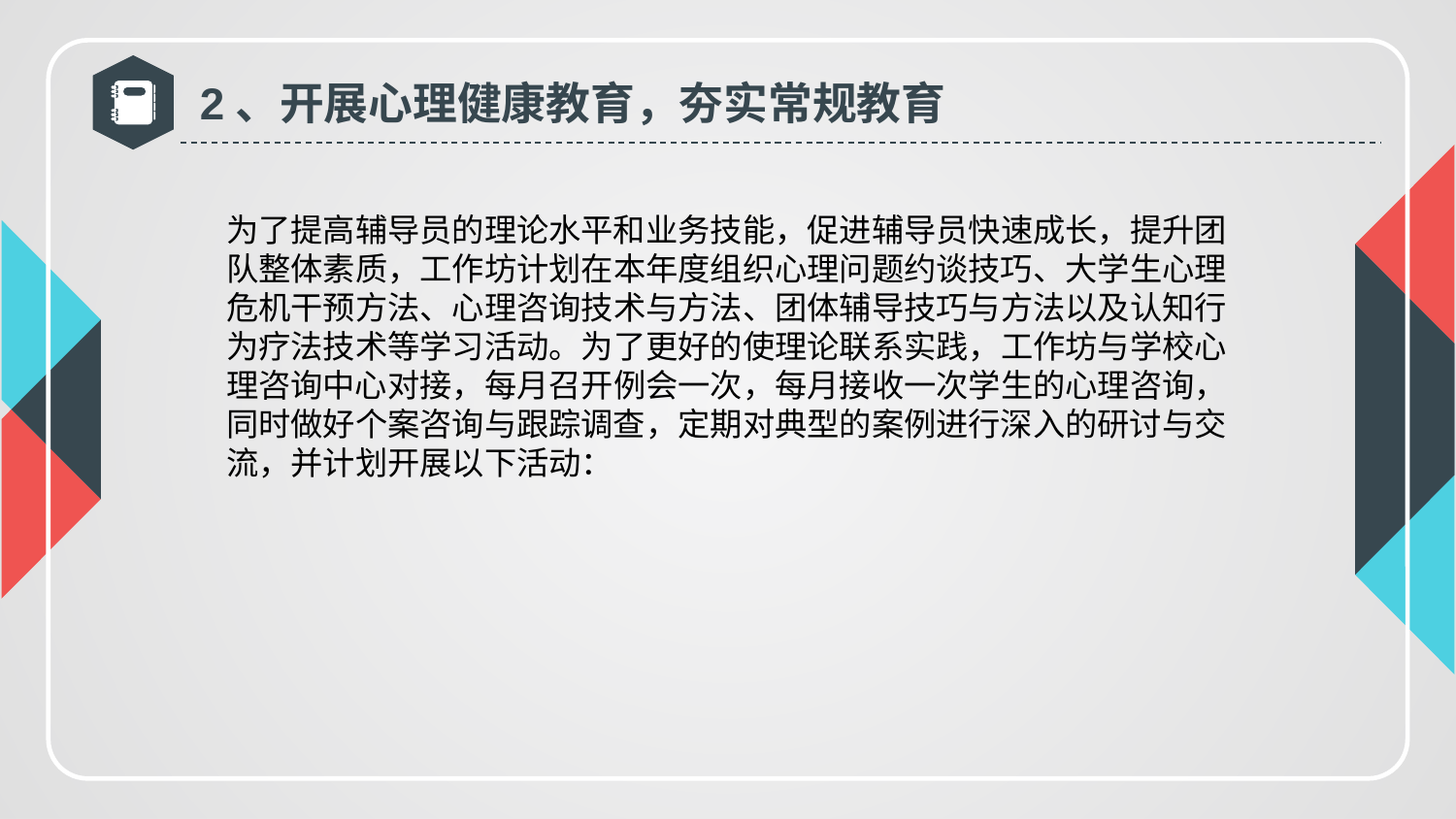

2、开展心理健康教育，夯实常规教育
为了提高辅导员的理论水平和业务技能，促进辅导员快速成长，提升团队整体素质，工作坊计划在本年度组织心理问题约谈技巧、大学生心理危机干预方法、心理咨询技术与方法、团体辅导技巧与方法以及认知行为疗法技术等学习活动。为了更好的使理论联系实践，工作坊与学校心理咨询中心对接，每月召开例会一次，每月接收一次学生的心理咨询，同时做好个案咨询与跟踪调查，定期对典型的案例进行深入的研讨与交流，并计划开展以下活动：